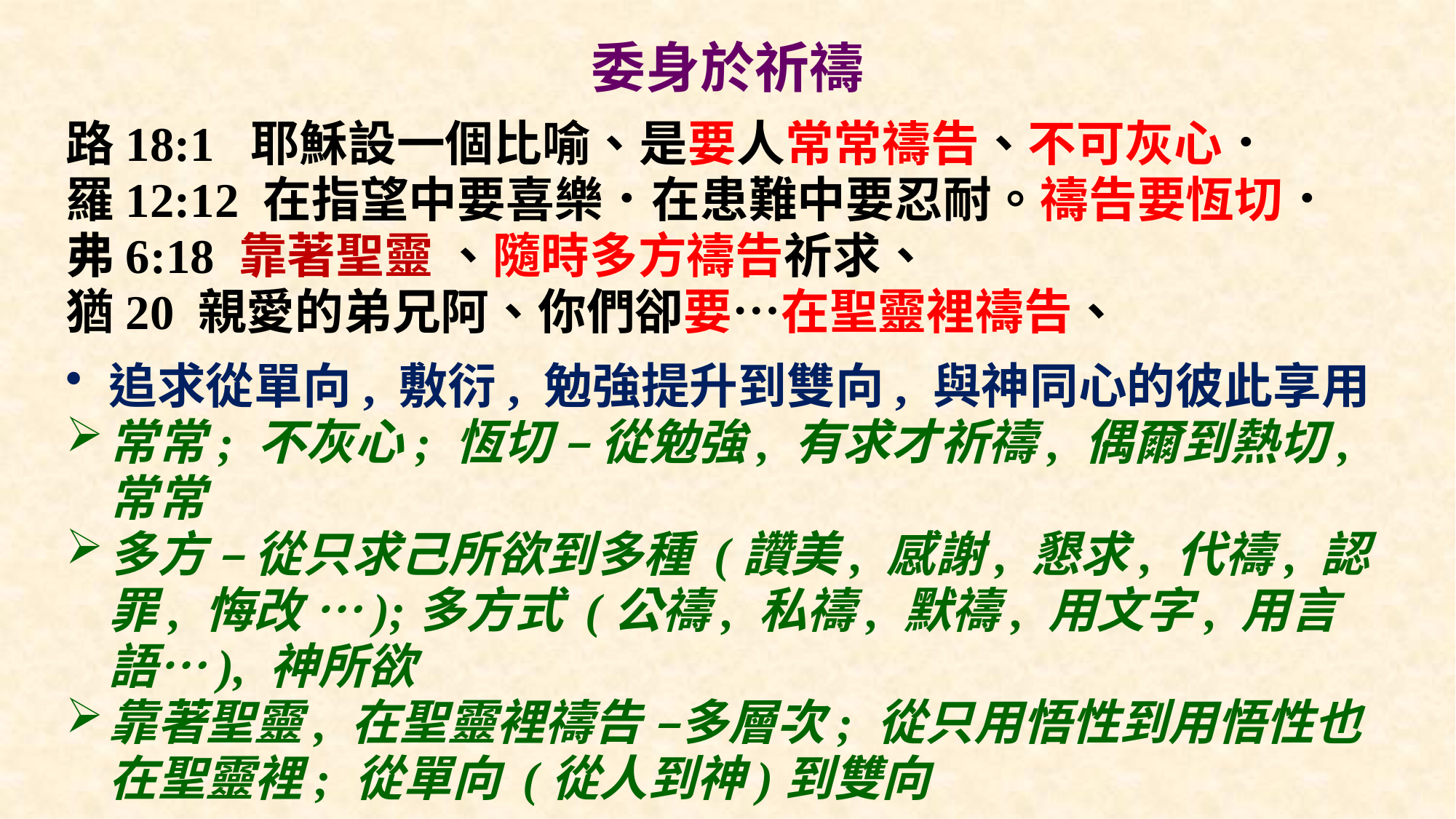

# 委身於祈禱
路18:1  耶穌設一個比喻、是要人常常禱告、不可灰心．
羅12:12 在指望中要喜樂．在患難中要忍耐。禱告要恆切．
弗6:18 靠著聖靈 、隨時多方禱告祈求、
猶20 親愛的弟兄阿、你們卻要…在聖靈裡禱告、
追求從單向, 敷衍, 勉強提升到雙向, 與神同心的彼此享用
常常; 不灰心; 恆切 – 從勉強, 有求才祈禱, 偶爾到熱切, 常常
多方 – 從只求己所欲到多種 (讚美, 感謝, 懇求, 代禱, 認罪, 悔改 …);多方式 (公禱, 私禱, 默禱, 用文字, 用言語…), 神所欲
靠著聖靈, 在聖靈裡禱告 –多層次; 從只用悟性到用悟性也在聖靈裡; 從單向 (從人到神)到雙向